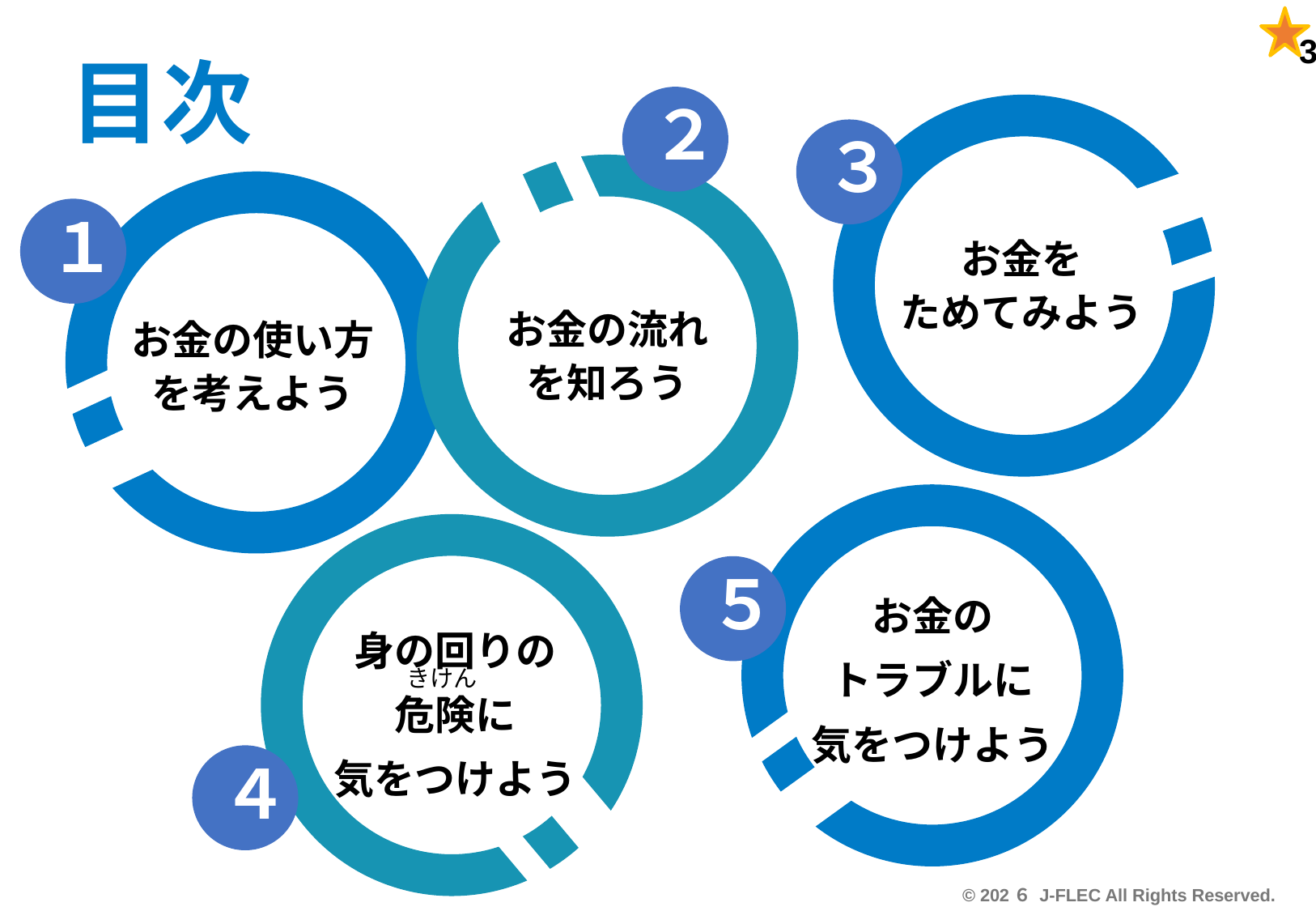

お金を
ためてみよう
お金の流れ
を知ろう
お金の使い方
を考えよう
お金の
トラブルに
気をつけよう
身の回りの
危険に
気をつけよう
きけん